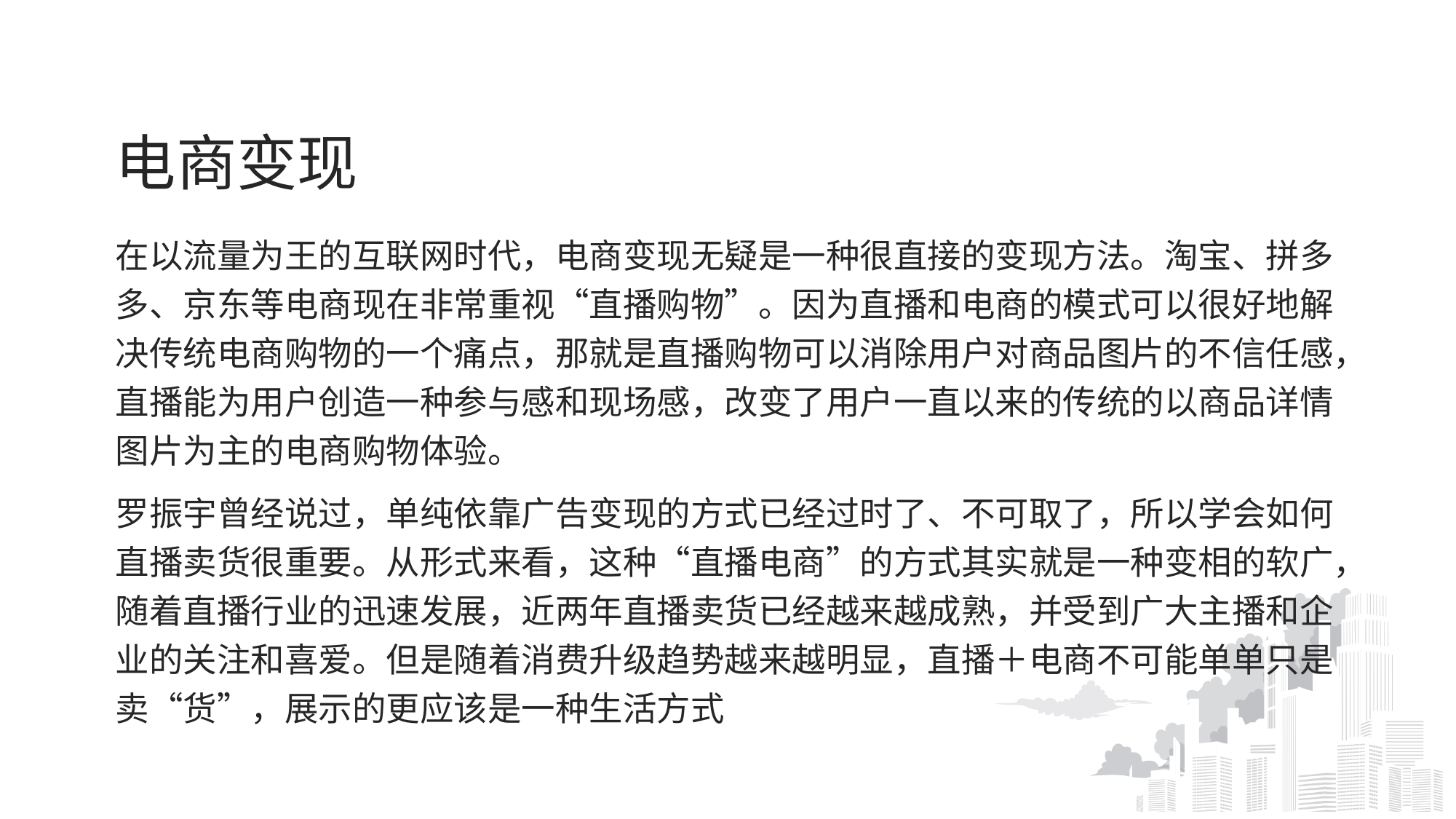

# 电商变现
在以流量为王的互联网时代，电商变现无疑是一种很直接的变现方法。淘宝、拼多多、京东等电商现在非常重视“直播购物”。因为直播和电商的模式可以很好地解决传统电商购物的一个痛点，那就是直播购物可以消除用户对商品图片的不信任感，直播能为用户创造一种参与感和现场感，改变了用户一直以来的传统的以商品详情图片为主的电商购物体验。
罗振宇曾经说过，单纯依靠广告变现的方式已经过时了、不可取了，所以学会如何直播卖货很重要。从形式来看，这种“直播电商”的方式其实就是一种变相的软广，随着直播行业的迅速发展，近两年直播卖货已经越来越成熟，并受到广大主播和企业的关注和喜爱。但是随着消费升级趋势越来越明显，直播＋电商不可能单单只是卖“货”，展示的更应该是一种生活方式